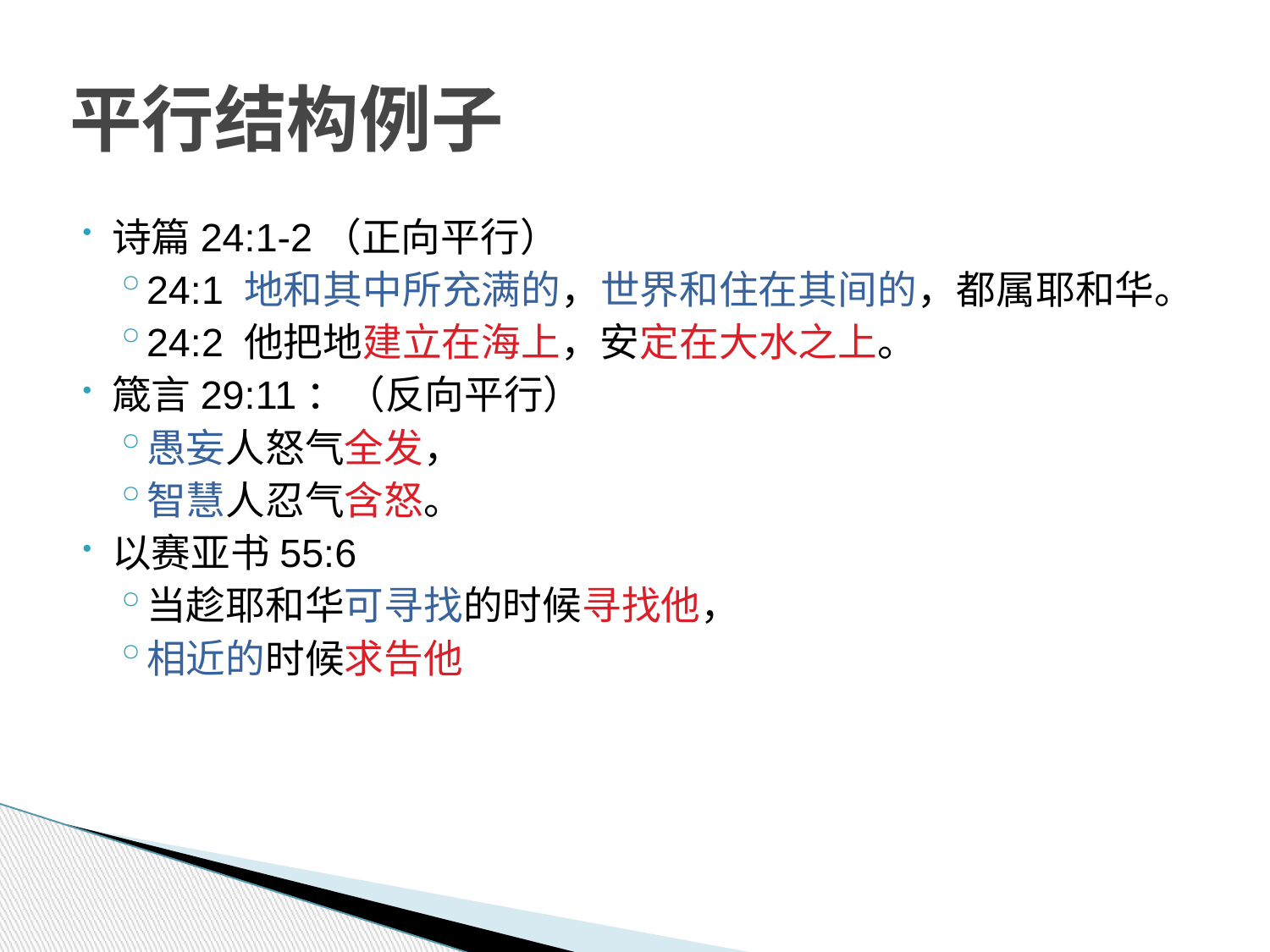

# 平行结构例子
诗篇24:1-2（正向平行）
24:1 地和其中所充满的，世界和住在其间的，都属耶和华。
24:2 他把地建立在海上，安定在大水之上。
箴言29:11：（反向平行）
愚妄人怒气全发，
智慧人忍气含怒。
以赛亚书55:6
当趁耶和华可寻找的时候寻找他，
相近的时候求告他